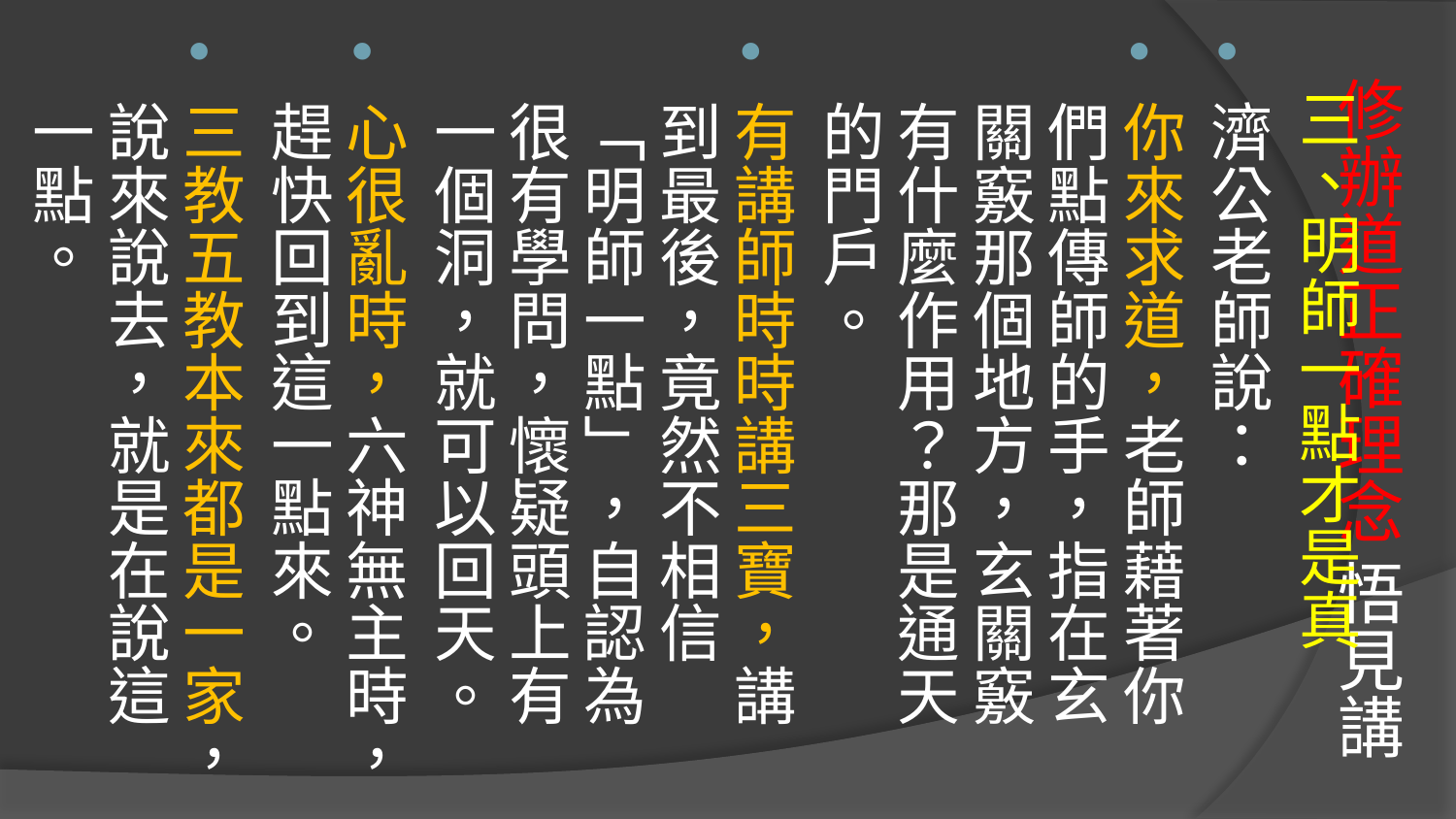

三、明師一點才是真
濟公老師說：
你來求道，老師藉著你們點傳師的手，指在玄關竅那個地方，玄關竅有什麼作用？那是通天的門戶。
有講師時時講三寶，講到最後，竟然不相信「明師一點」，自認為很有學問，懷疑頭上有一個洞，就可以回天。
心很亂時，六神無主時，趕快回到這一點來。
三教五教本來都是一家，說來說去，就是在說這一點。
# 修辦道正確理念 悟見講